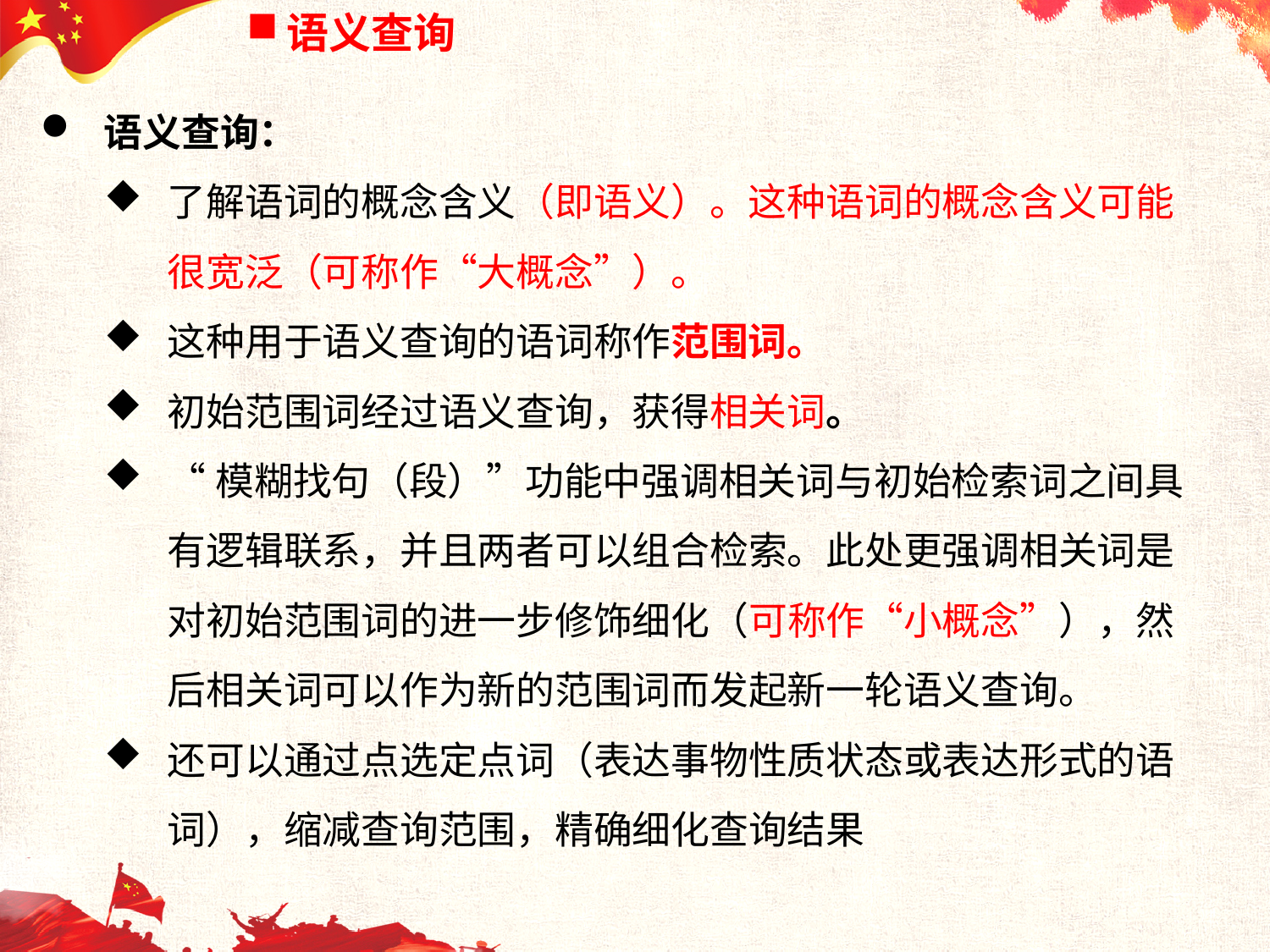

语义查询
语义查询：
了解语词的概念含义（即语义）。这种语词的概念含义可能很宽泛（可称作“大概念”）。
这种用于语义查询的语词称作范围词。
初始范围词经过语义查询，获得相关词。
“模糊找句（段）”功能中强调相关词与初始检索词之间具有逻辑联系，并且两者可以组合检索。此处更强调相关词是对初始范围词的进一步修饰细化（可称作“小概念”），然后相关词可以作为新的范围词而发起新一轮语义查询。
还可以通过点选定点词（表达事物性质状态或表达形式的语词），缩减查询范围，精确细化查询结果